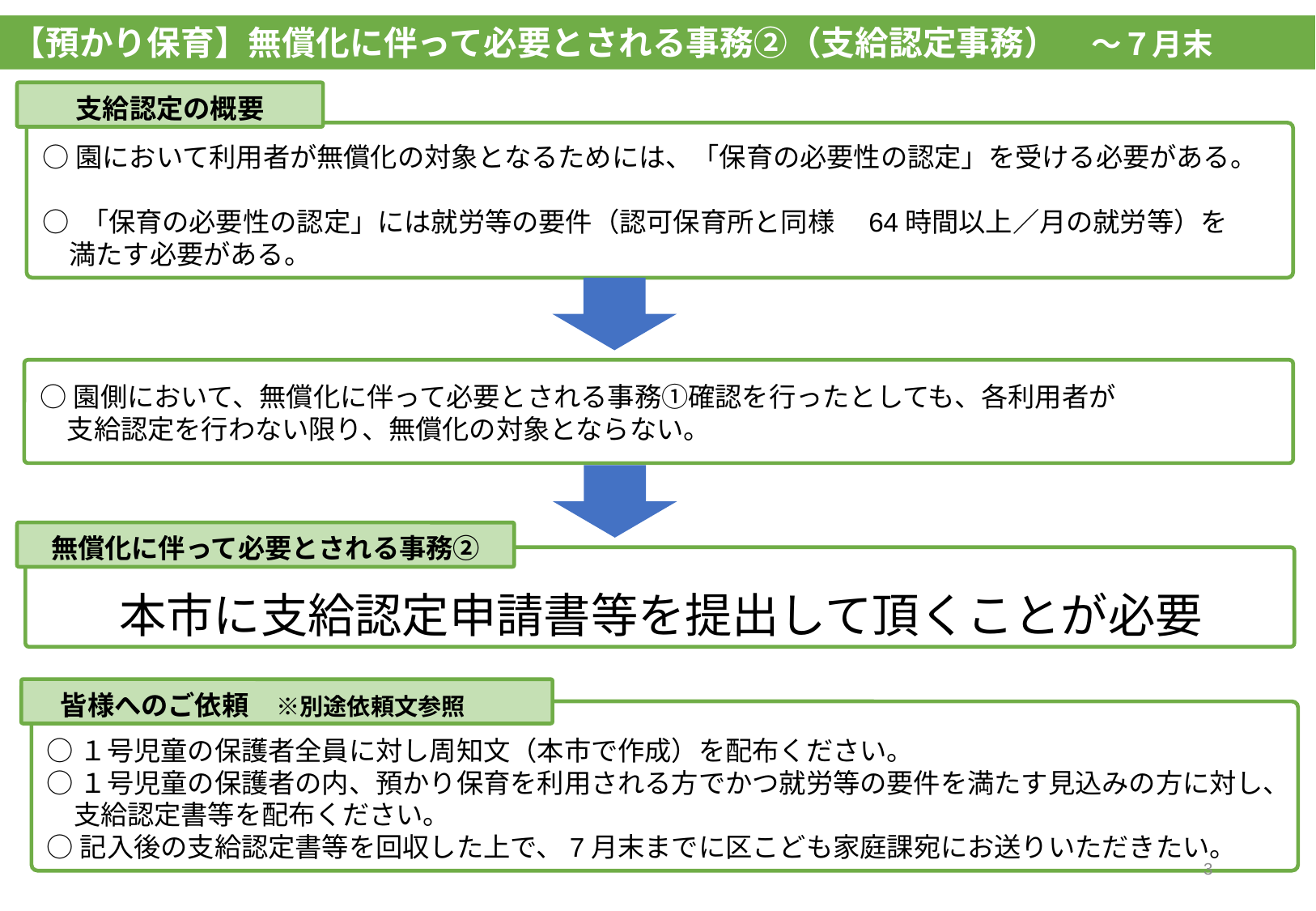

【預かり保育】無償化に伴って必要とされる事務②（支給認定事務）　～７月末
支給認定の概要

○園において利用者が無償化の対象となるためには、「保育の必要性の認定」を受ける必要がある。

○ 「保育の必要性の認定」には就労等の要件（認可保育所と同様　64時間以上／月の就労等）を
　満たす必要がある。

○園側において、無償化に伴って必要とされる事務①確認を行ったとしても、各利用者が
　支給認定を行わない限り、無償化の対象とならない。

無償化に伴って必要とされる事務②

本市に支給認定申請書等を提出して頂くことが必要
　皆様へのご依頼　※別途依頼文参照

○１号児童の保護者全員に対し周知文（本市で作成）を配布ください。
○１号児童の保護者の内、預かり保育を利用される方でかつ就労等の要件を満たす見込みの方に対し、
　支給認定書等を配布ください。
○記入後の支給認定書等を回収した上で、7月末までに区こども家庭課宛にお送りいただきたい。
3